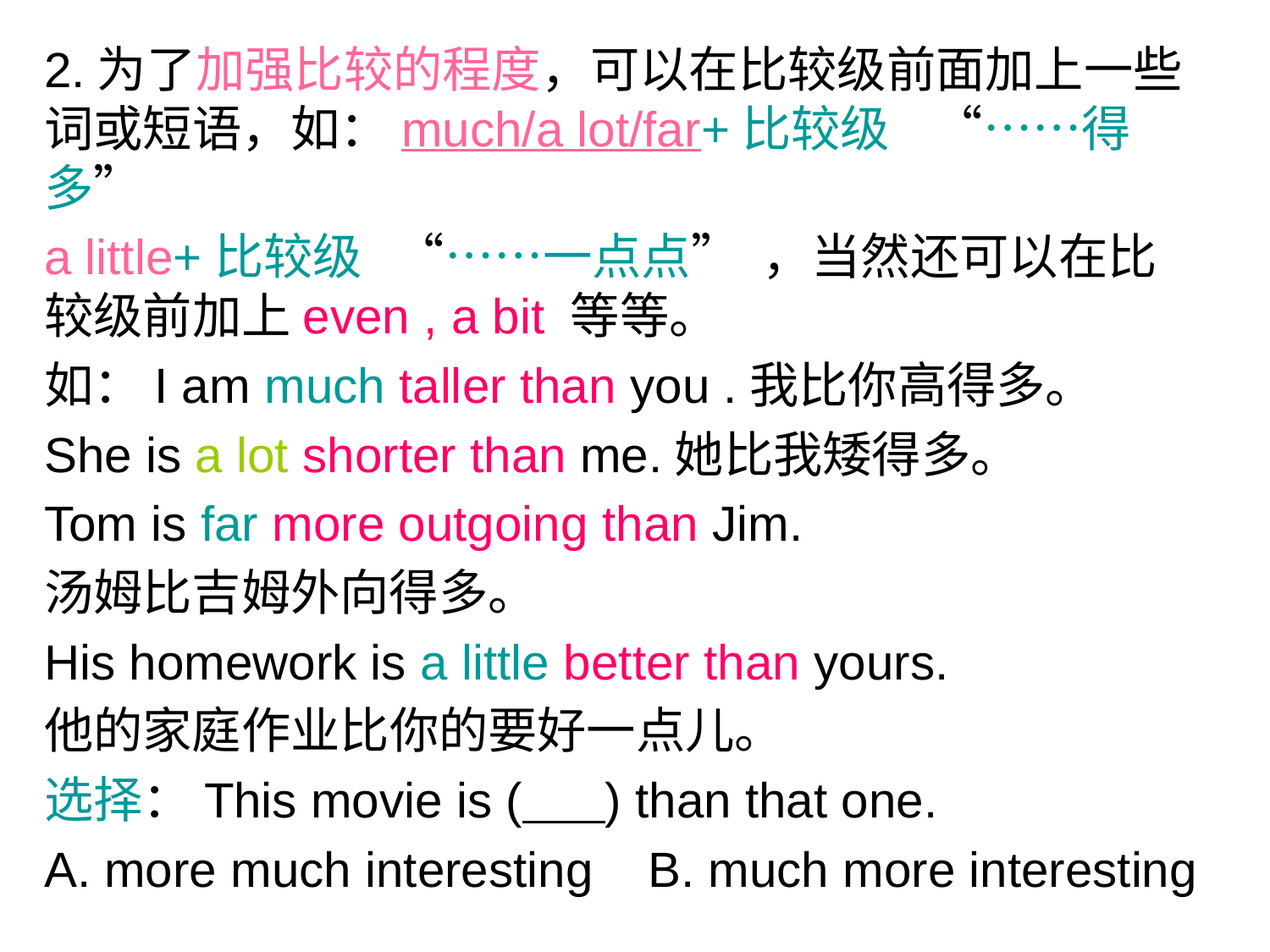

2.为了加强比较的程度，可以在比较级前面加上一些词或短语，如：much/a lot/far+比较级    “……得多”
a little+比较级   “……一点点”  ，当然还可以在比较级前加上even , a bit 等等。
如：I am much taller than you .我比你高得多。
She is a lot shorter than me.她比我矮得多。
Tom is far more outgoing than Jim.
汤姆比吉姆外向得多。
His homework is a little better than yours.
他的家庭作业比你的要好一点儿。
选择：This movie is (      ) than that one.
A. more much interesting    B. much more interesting